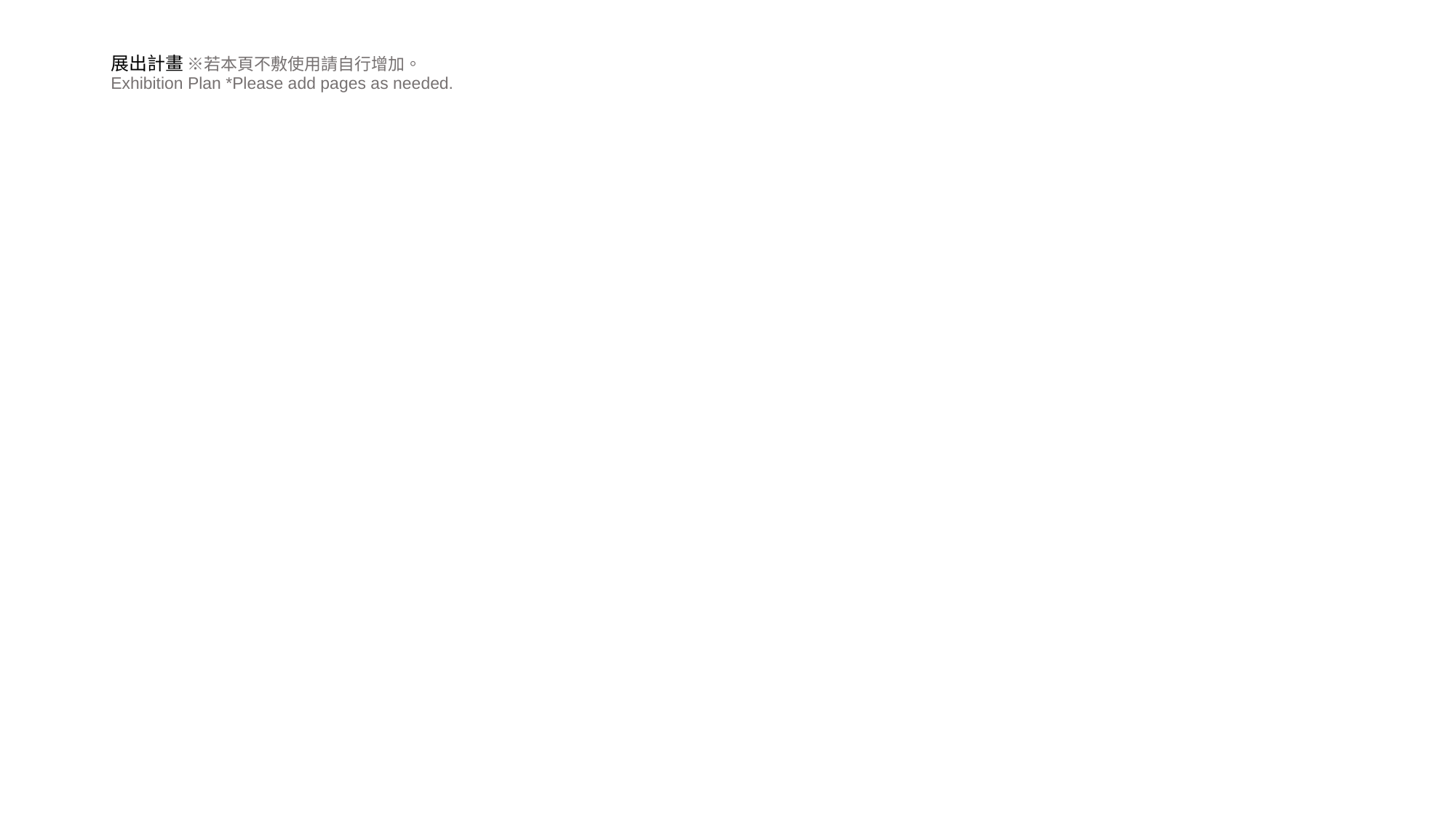

# 展出計畫 ※若本頁不敷使用請自行增加。 Exhibition Plan *Please add pages as needed.